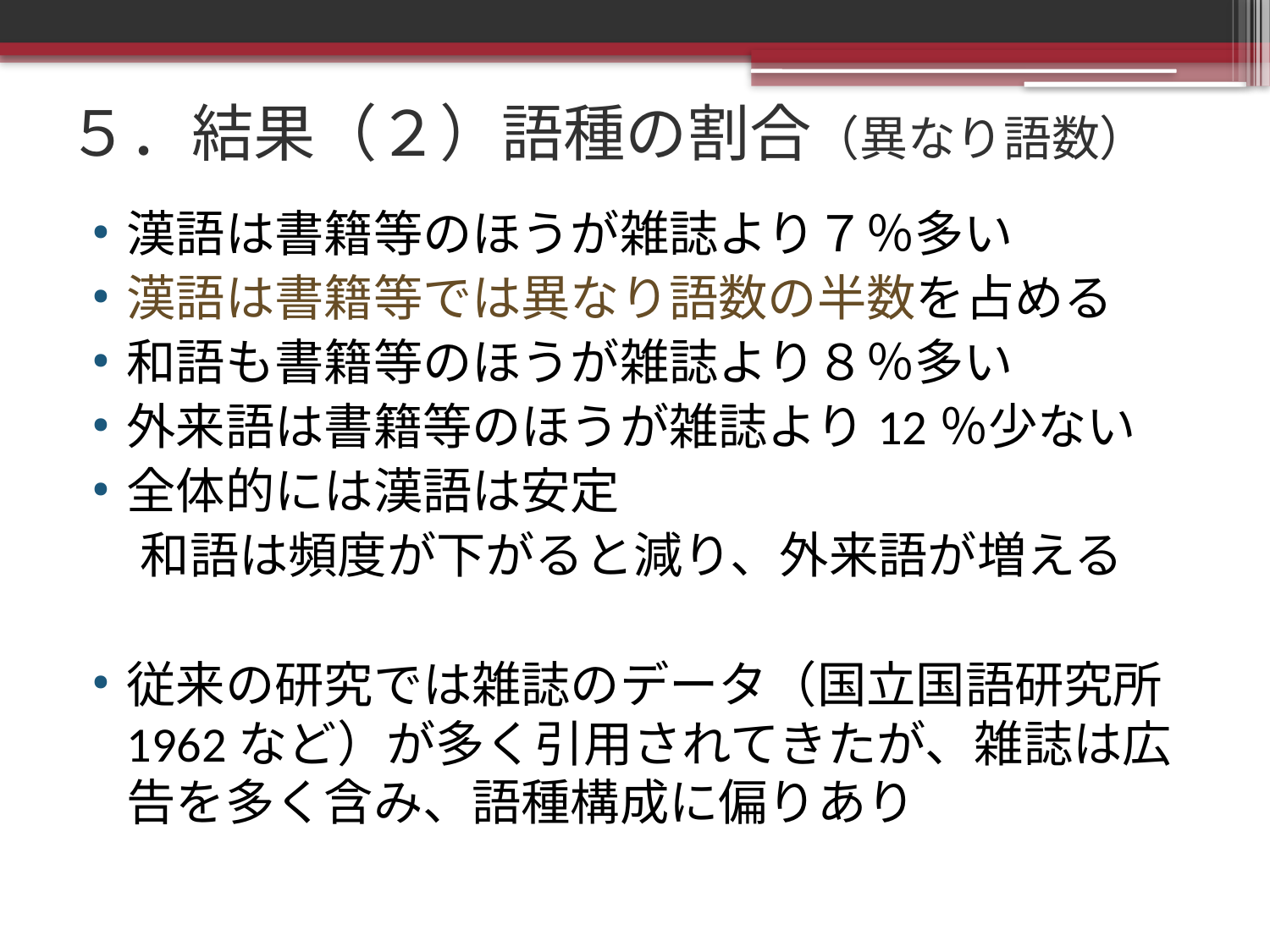

# ５．結果（２）語種の割合（異なり語数）
漢語は書籍等のほうが雑誌より７％多い
漢語は書籍等では異なり語数の半数を占める
和語も書籍等のほうが雑誌より８％多い
外来語は書籍等のほうが雑誌より12％少ない
全体的には漢語は安定
　和語は頻度が下がると減り、外来語が増える

従来の研究では雑誌のデータ（国立国語研究所1962など）が多く引用されてきたが、雑誌は広告を多く含み、語種構成に偏りあり